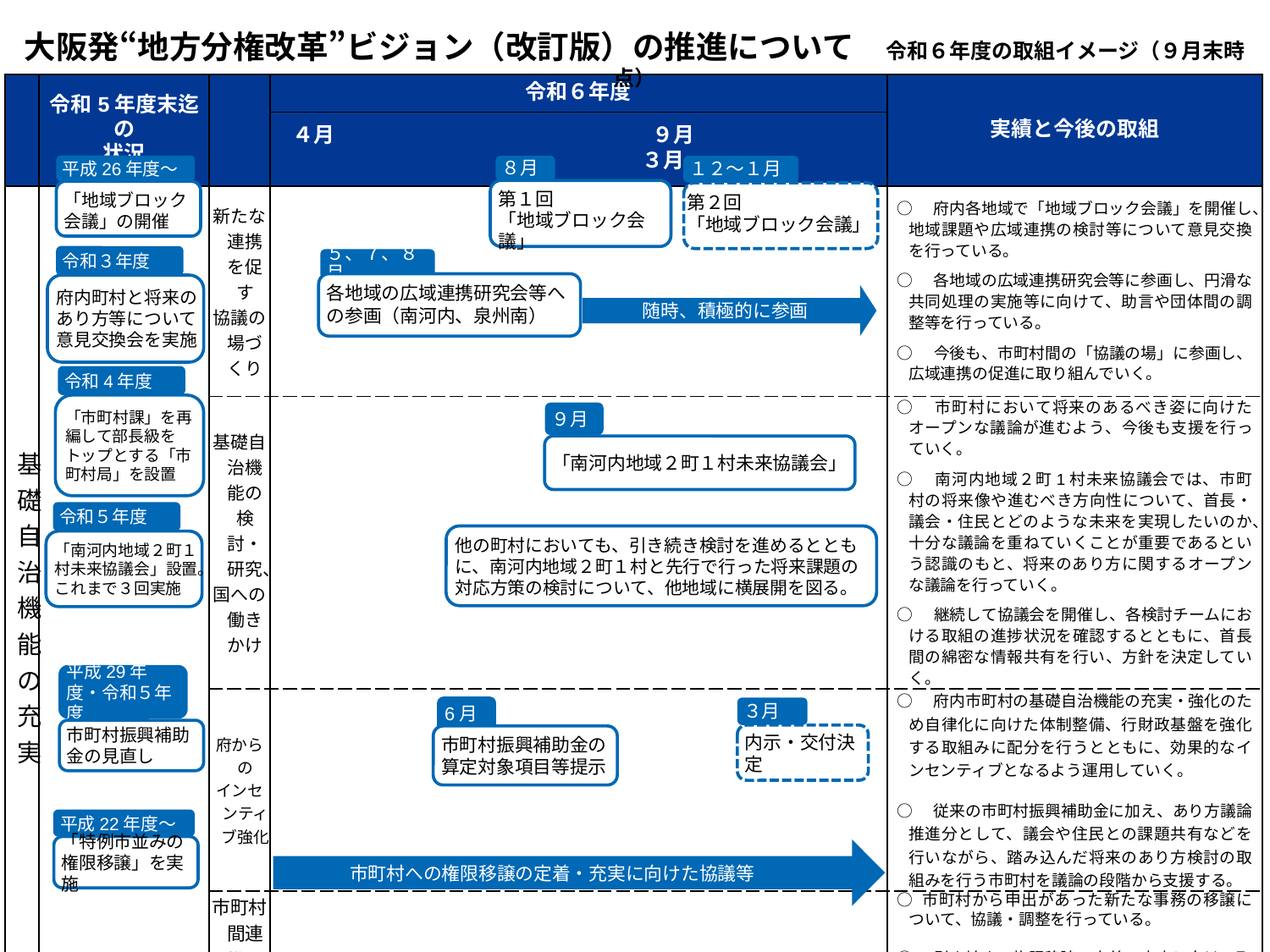

大阪発“地方分権改革”ビジョン（改訂版）の推進について　令和６年度の取組イメージ（９月末時点）
|  | 令和5年度末迄の 状況 |  | 令和６年度 | 実績と今後の取組 |
| --- | --- | --- | --- | --- |
|  |  |  | ４月　　　　　　　　　　　　　　　９月　　　　　　　　　　　　　　　　３月 |  |
| 基礎自治機能の充実 |  | 新たな連携を促す 協議の場づくり |  | ○　府内各地域で「地域ブロック会議」を開催し、地域課題や広域連携の検討等について意見交換を行っている。 ○　各地域の広域連携研究会等に参画し、円滑な共同処理の実施等に向けて、助言や団体間の調整等を行っている。 ○　今後も、市町村間の「協議の場」に参画し、広域連携の促進に取り組んでいく。 |
|  |  | 基礎自治機能の検討・研究、 国への働きかけ |  | ○　市町村において将来のあるべき姿に向けたオープンな議論が進むよう、今後も支援を行っていく。 ○　南河内地域２町1村未来協議会では、市町村の将来像や進むべき方向性について、首長・議会・住民とどのような未来を実現したいのか、十分な議論を重ねていくことが重要であるという認識のもと、将来のあり方に関するオープンな議論を行っていく。 ○　継続して協議会を開催し、各検討チームにおける取組の進捗状況を確認するとともに、首長間の綿密な情報共有を行い、方針を決定していく。 |
|  |  | 府からの インセンティブ強化 |  | ○　府内市町村の基礎自治機能の充実・強化のため自律化に向けた体制整備、行財政基盤を強化する取組みに配分を行うとともに、効果的なインセンティブとなるよう運用していく。 ○　従来の市町村振興補助金に加え、あり方議論推進分として、議会や住民との課題共有などを行いながら、踏み込んだ将来のあり方検討の取組みを行う市町村を議論の段階から支援する。 |
|  |  | 市町村間連携、 権限移譲等 |  | ○ 市町村から申出があった新たな事務の移譲について、協議・調整を行っている。 ○　引き続き、権限移譲の定着・充実に向けて取り組んでいくとともに、中核市に移行した市に対して、必要に応じてアフターフォローを行っていく。 |
平成26年度～
「地域ブロック
会議」の開催
８月
第１回
「地域ブロック会議」
１２～１月
第２回
「地域ブロック会議」
令和３年度
府内町村と将来のあり方等について意見交換会を実施
５、７、８月
各地域の広域連携研究会等への参画（南河内、泉州南）
随時、積極的に参画
令和4年度
「市町村課」を再編して部長級をトップとする「市町村局」を設置
９月
「南河内地域２町１村未来協議会」
令和５年度
「南河内地域２町１村未来協議会」設置。
これまで３回実施
他の町村においても、引き続き検討を進めるとともに、南河内地域２町１村と先行で行った将来課題の対応方策の検討について、他地域に横展開を図る。
平成29年度・令和５年度
市町村振興補助金の見直し
6月
市町村振興補助金の算定対象項目等提示
３月
内示・交付決定
平成22年度～
「特例市並みの
権限移譲」を実施
市町村への権限移譲の定着・充実に向けた協議等